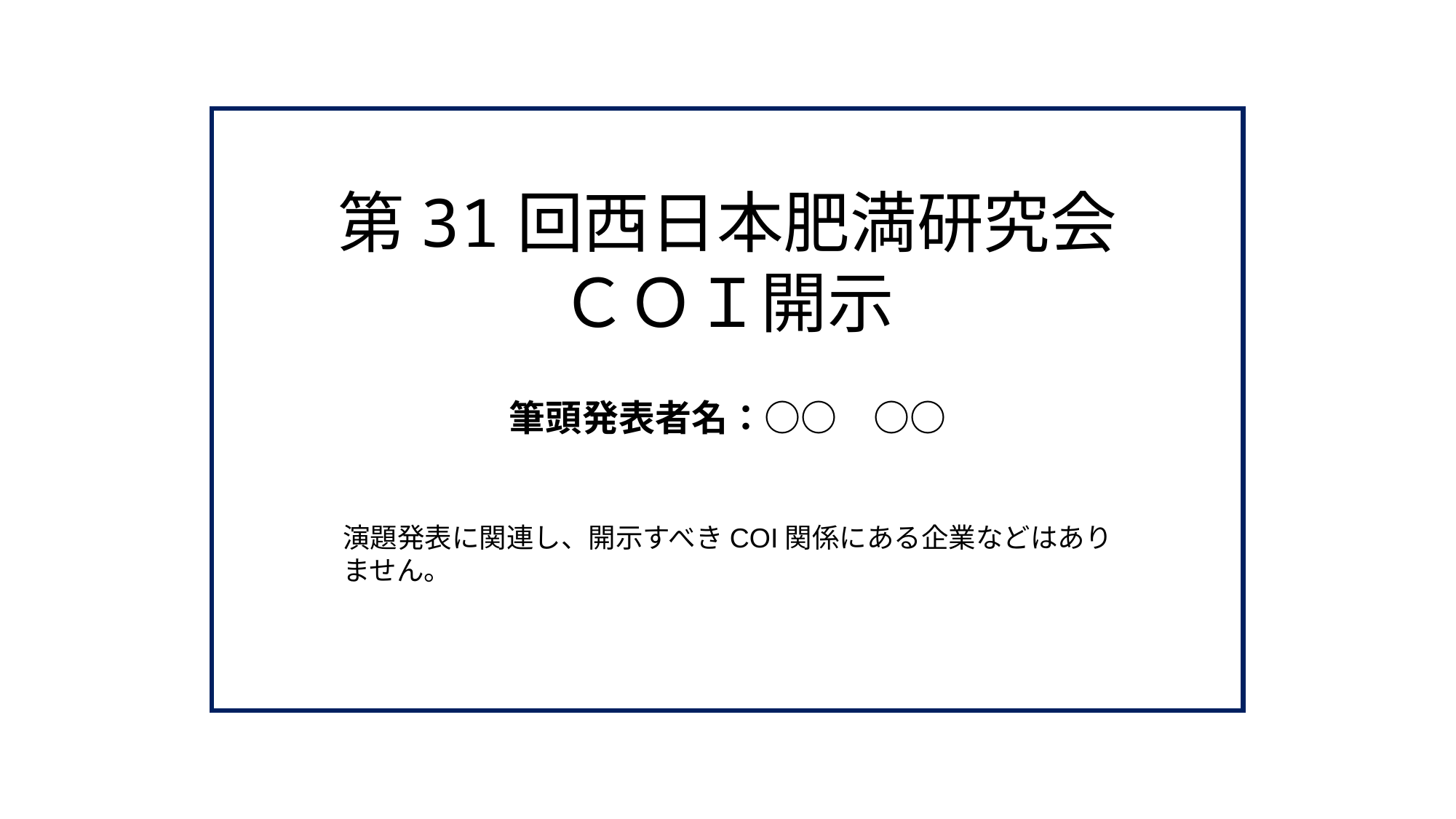

第31回西日本肥満研究会
ＣＯＩ開示
筆頭発表者名：○○　○○
演題発表に関連し、開示すべきCOI関係にある企業などはありません。